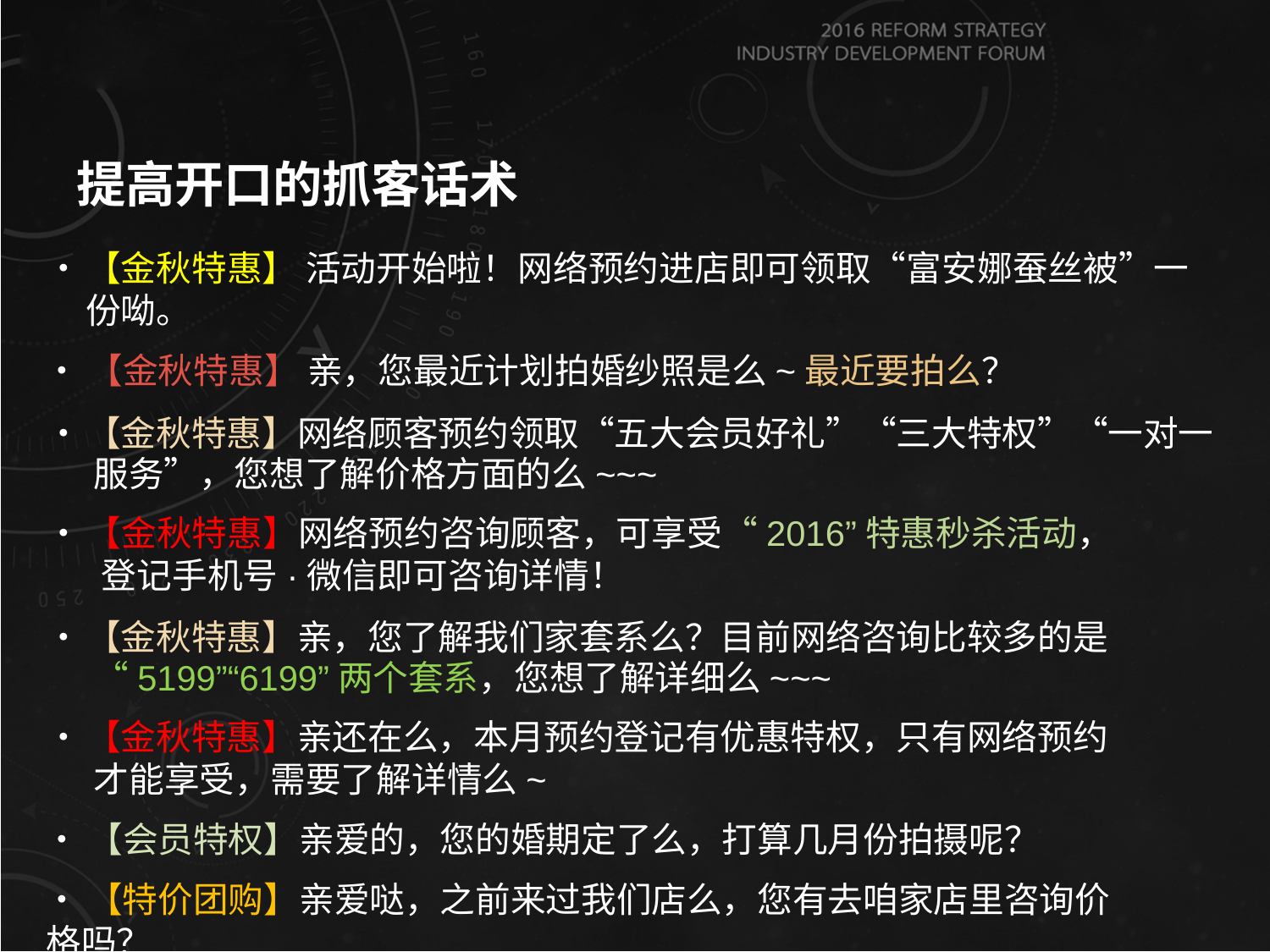

# 提高开口的抓客话术
•	【金秋特惠】 活动开始啦！网络预约进店即可领取“富安娜蚕丝被”一份呦。
•	【金秋特惠】 亲，您最近计划拍婚纱照是么~最近要拍么？
•	【金秋特惠】网络顾客预约领取“五大会员好礼”“三大特权”“一对一  服务”，您想了解价格方面的么~~~
•	【金秋特惠】网络预约咨询顾客，可享受“2016”特惠秒杀活动，  登记手机号·微信即可咨询详情！
•	【金秋特惠】亲，您了解我们家套系么？目前网络咨询比较多的是  “5199”“6199”两个套系，您想了解详细么~~~
•	【金秋特惠】亲还在么，本月预约登记有优惠特权，只有网络预约  才能享受，需要了解详情么~
•	【会员特权】亲爱的，您的婚期定了么，打算几月份拍摄呢？
•	【特价团购】亲爱哒，之前来过我们店么，您有去咱家店里咨询价格吗？